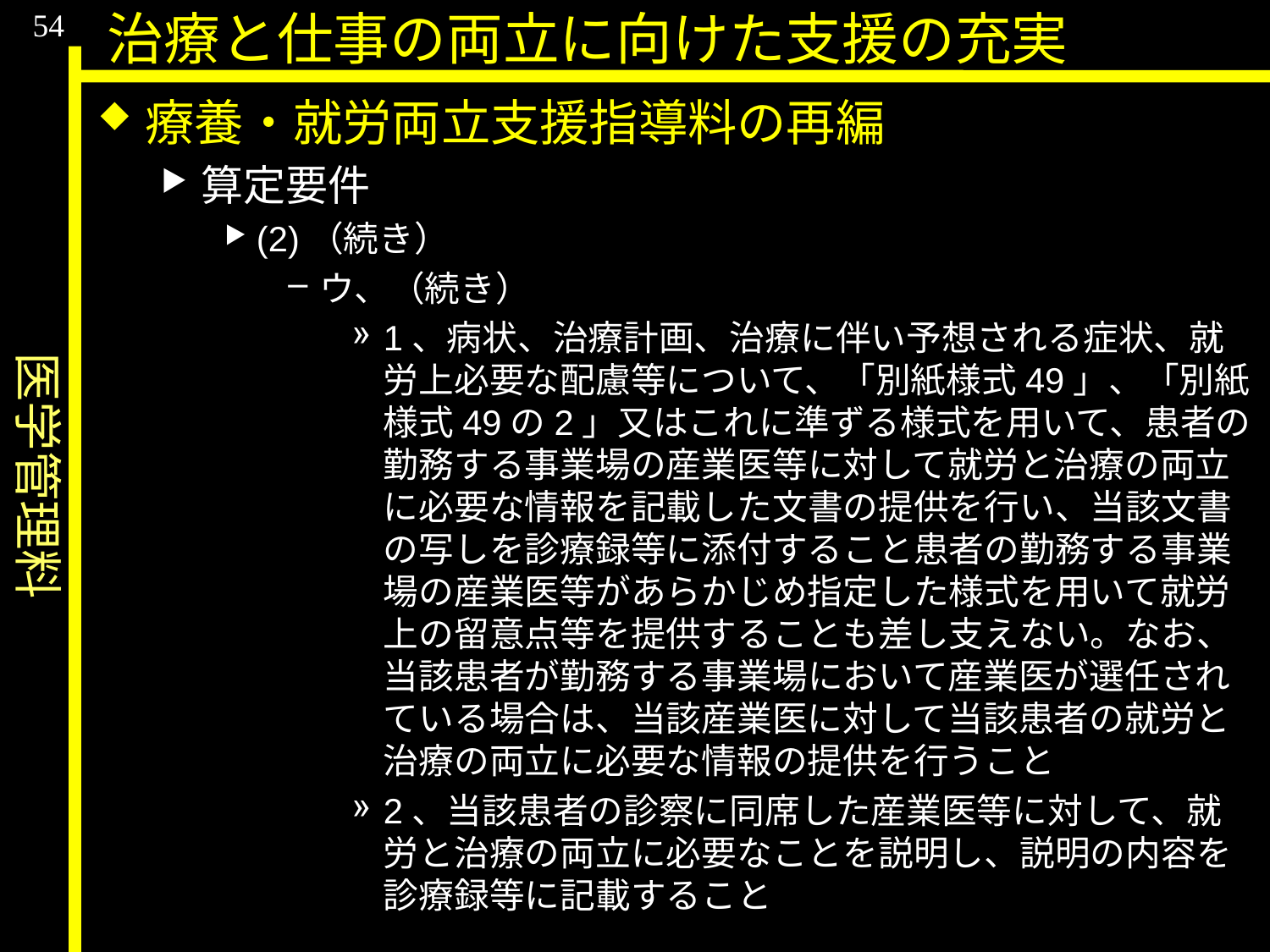

医学管理料
54
治療と仕事の両立に向けた支援の充実

療養・就労両立支援指導料の再編
算定要件
(2)（続き）
ウ、（続き）
1、病状、治療計画、治療に伴い予想される症状、就労上必要な配慮等について、「別紙様式49」、「別紙様式49の2」又はこれに準ずる様式を用いて、患者の勤務する事業場の産業医等に対して就労と治療の両立に必要な情報を記載した文書の提供を行い、当該文書の写しを診療録等に添付すること患者の勤務する事業場の産業医等があらかじめ指定した様式を用いて就労上の留意点等を提供することも差し支えない。なお、当該患者が勤務する事業場において産業医が選任されている場合は、当該産業医に対して当該患者の就労と治療の両立に必要な情報の提供を行うこと
2、当該患者の診察に同席した産業医等に対して、就労と治療の両立に必要なことを説明し、説明の内容を診療録等に記載すること